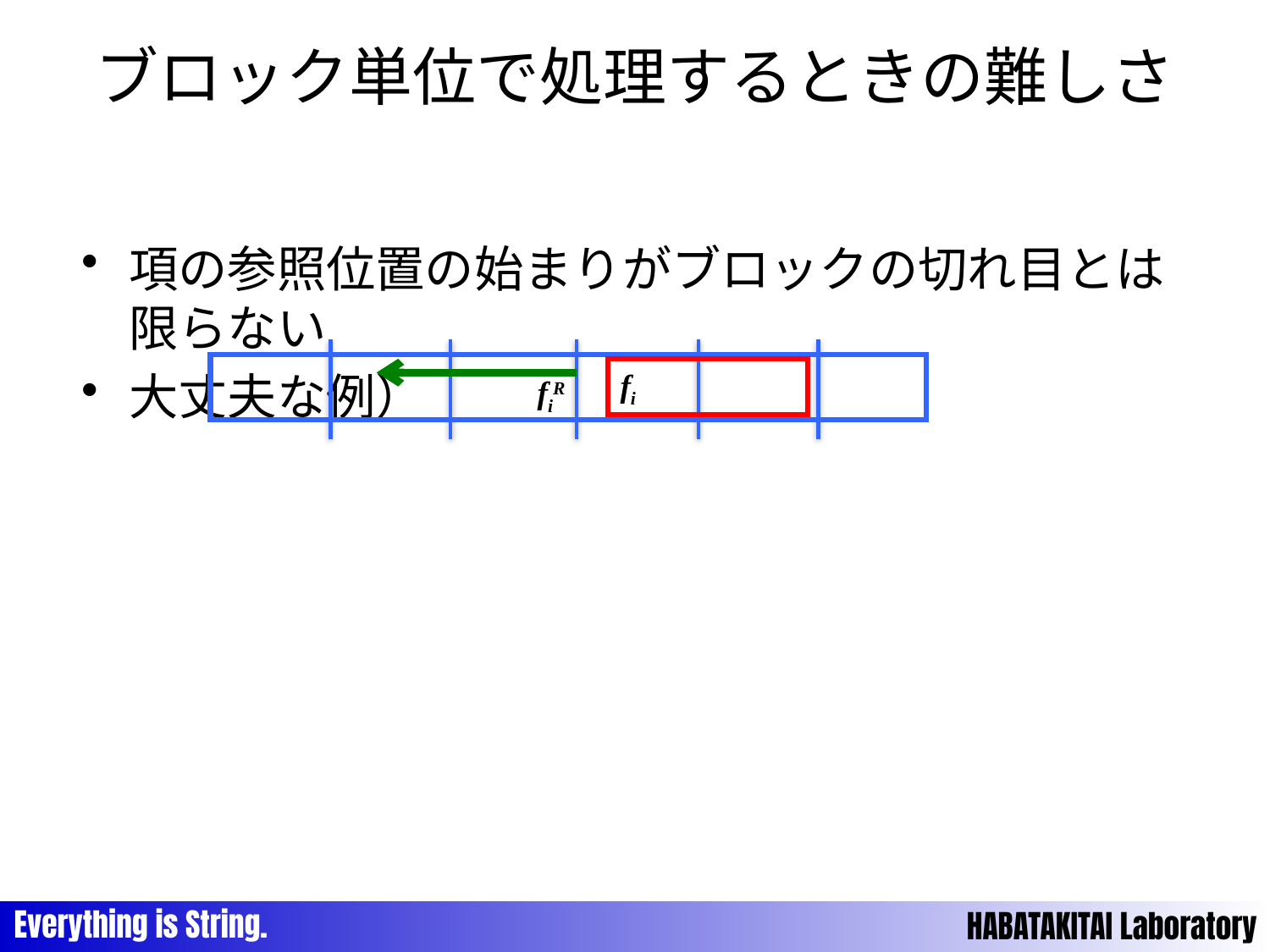

# ブロック単位で処理するときの難しさ
項の参照位置の始まりがブロックの切れ目とは限らない
大丈夫な例）

fi

fiR